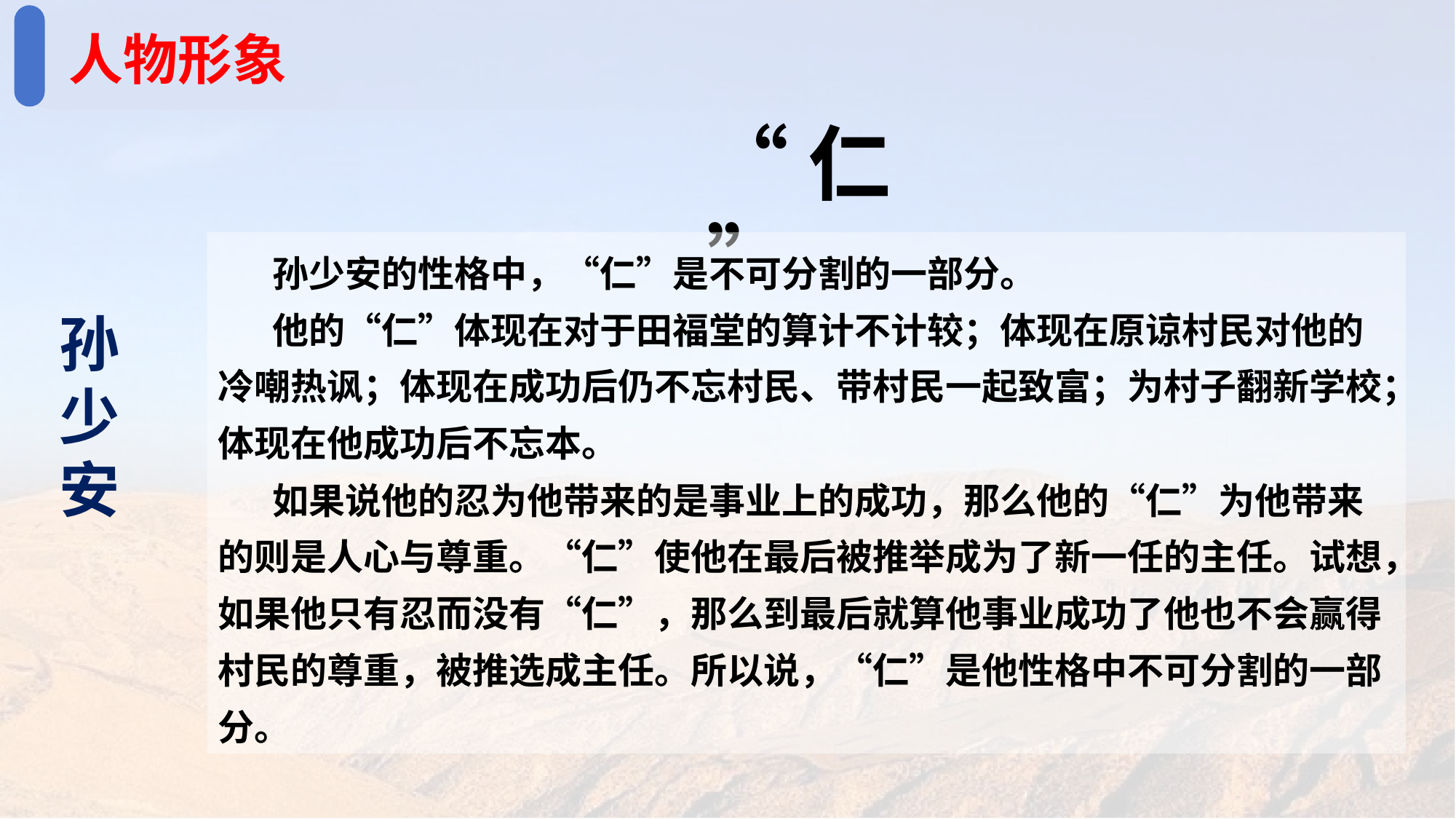

人物形象
“仁”
孙少安的性格中，“仁”是不可分割的一部分。
他的“仁”体现在对于田福堂的算计不计较；体现在原谅村民对他的冷嘲热讽；体现在成功后仍不忘村民、带村民一起致富；为村子翻新学校；体现在他成功后不忘本。
如果说他的忍为他带来的是事业上的成功，那么他的“仁”为他带来的则是人心与尊重。“仁”使他在最后被推举成为了新一任的主任。试想，如果他只有忍而没有“仁”，那么到最后就算他事业成功了他也不会赢得村民的尊重，被推选成主任。所以说，“仁”是他性格中不可分割的一部分。
孙少安